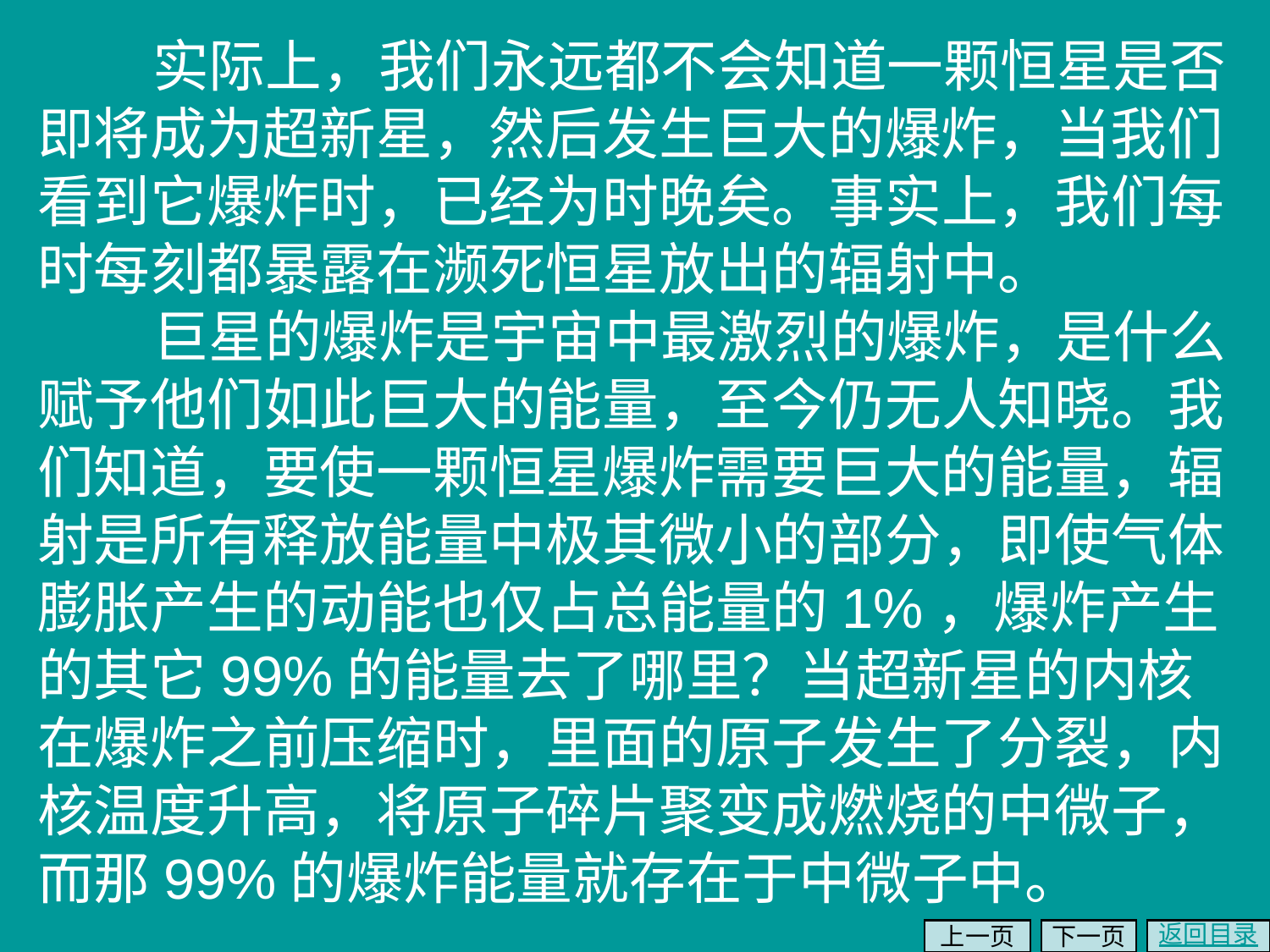

实际上，我们永远都不会知道一颗恒星是否即将成为超新星，然后发生巨大的爆炸，当我们看到它爆炸时，已经为时晚矣。事实上，我们每时每刻都暴露在濒死恒星放出的辐射中。
        巨星的爆炸是宇宙中最激烈的爆炸，是什么赋予他们如此巨大的能量，至今仍无人知晓。我们知道，要使一颗恒星爆炸需要巨大的能量，辐射是所有释放能量中极其微小的部分，即使气体膨胀产生的动能也仅占总能量的1%，爆炸产生的其它99%的能量去了哪里？当超新星的内核在爆炸之前压缩时，里面的原子发生了分裂，内核温度升高，将原子碎片聚变成燃烧的中微子，而那99%的爆炸能量就存在于中微子中。
上一页
下一页
返回目录